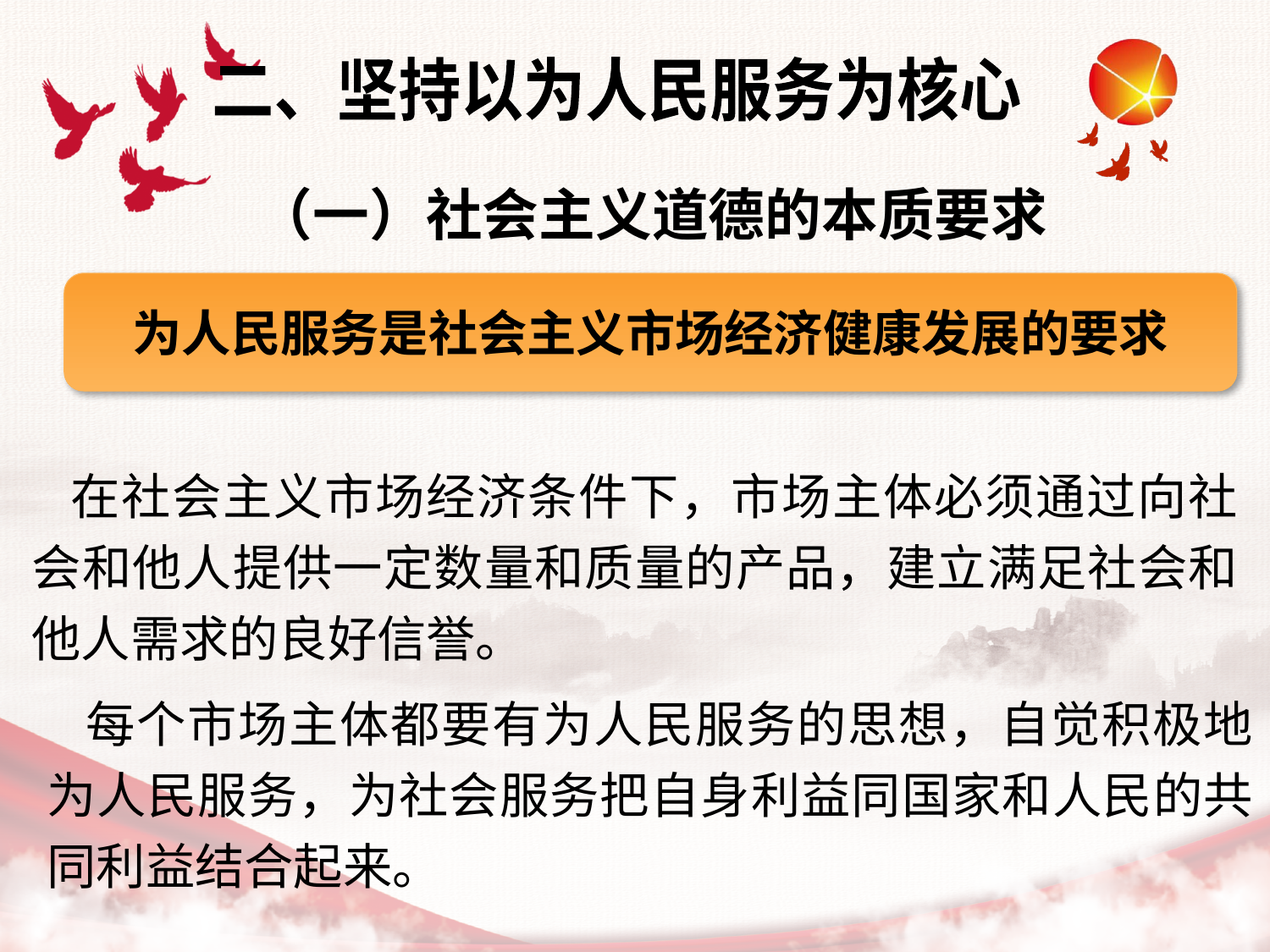

二、坚持以为人民服务为核心
（一）社会主义道德的本质要求
为人民服务是社会主义市场经济健康发展的要求
  在社会主义市场经济条件下，市场主体必须通过向社会和他人提供一定数量和质量的产品，建立满足社会和他人需求的良好信誉。
  每个市场主体都要有为人民服务的思想，自觉积极地为人民服务，为社会服务把自身利益同国家和人民的共同利益结合起来。